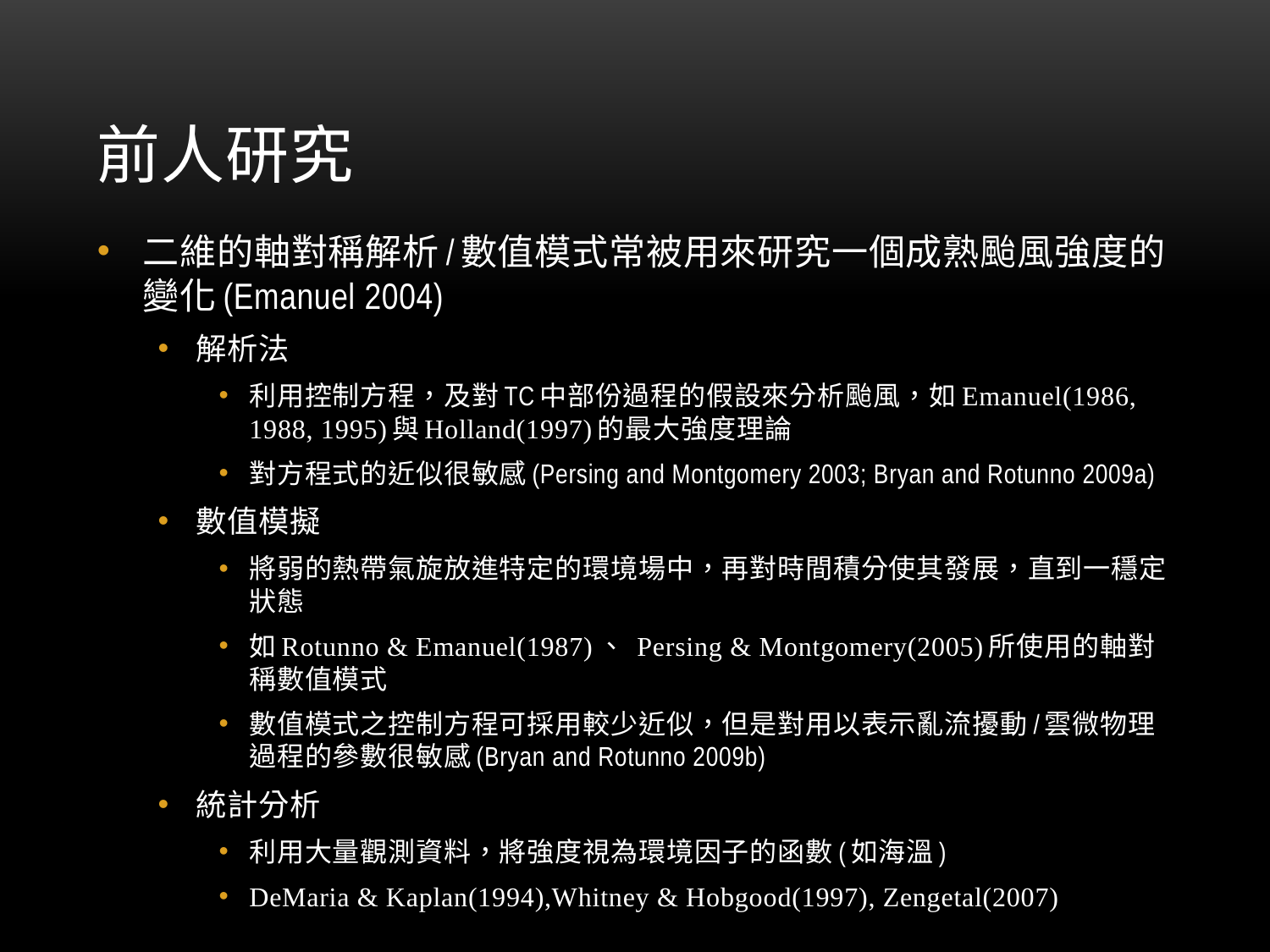

# 前人研究
二維的軸對稱解析/數值模式常被用來研究一個成熟颱風強度的變化(Emanuel 2004)
解析法
利用控制方程，及對TC中部份過程的假設來分析颱風，如Emanuel(1986, 1988, 1995)與Holland(1997)的最大強度理論
對方程式的近似很敏感(Persing and Montgomery 2003; Bryan and Rotunno 2009a)
數值模擬
將弱的熱帶氣旋放進特定的環境場中，再對時間積分使其發展，直到一穩定狀態
如Rotunno & Emanuel(1987)、 Persing & Montgomery(2005)所使用的軸對稱數值模式
數值模式之控制方程可採用較少近似，但是對用以表示亂流擾動/雲微物理過程的參數很敏感(Bryan and Rotunno 2009b)
統計分析
利用大量觀測資料，將強度視為環境因子的函數(如海溫)
DeMaria & Kaplan(1994),Whitney & Hobgood(1997), Zengetal(2007)